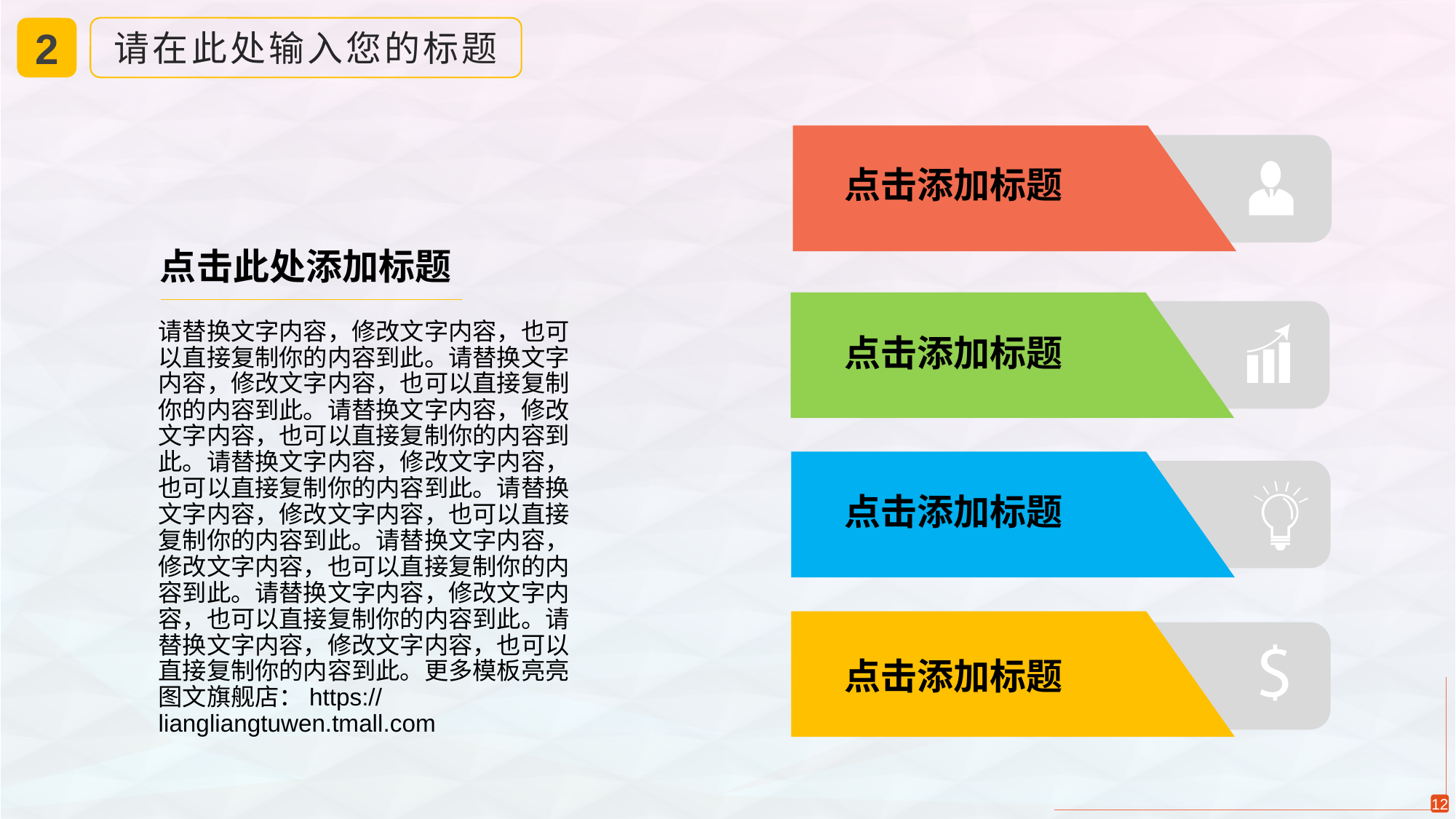

2
请在此处输入您的标题

点击添加标题

点击此处添加标题

请替换文字内容，修改文字内容，也可以直接复制你的内容到此。请替换文字内容，修改文字内容，也可以直接复制你的内容到此。请替换文字内容，修改文字内容，也可以直接复制你的内容到此。请替换文字内容，修改文字内容，也可以直接复制你的内容到此。请替换文字内容，修改文字内容，也可以直接复制你的内容到此。请替换文字内容，修改文字内容，也可以直接复制你的内容到此。请替换文字内容，修改文字内容，也可以直接复制你的内容到此。请替换文字内容，修改文字内容，也可以直接复制你的内容到此。更多模板亮亮图文旗舰店：https://liangliangtuwen.tmall.com

点击添加标题

点击添加标题

点击添加标题
12